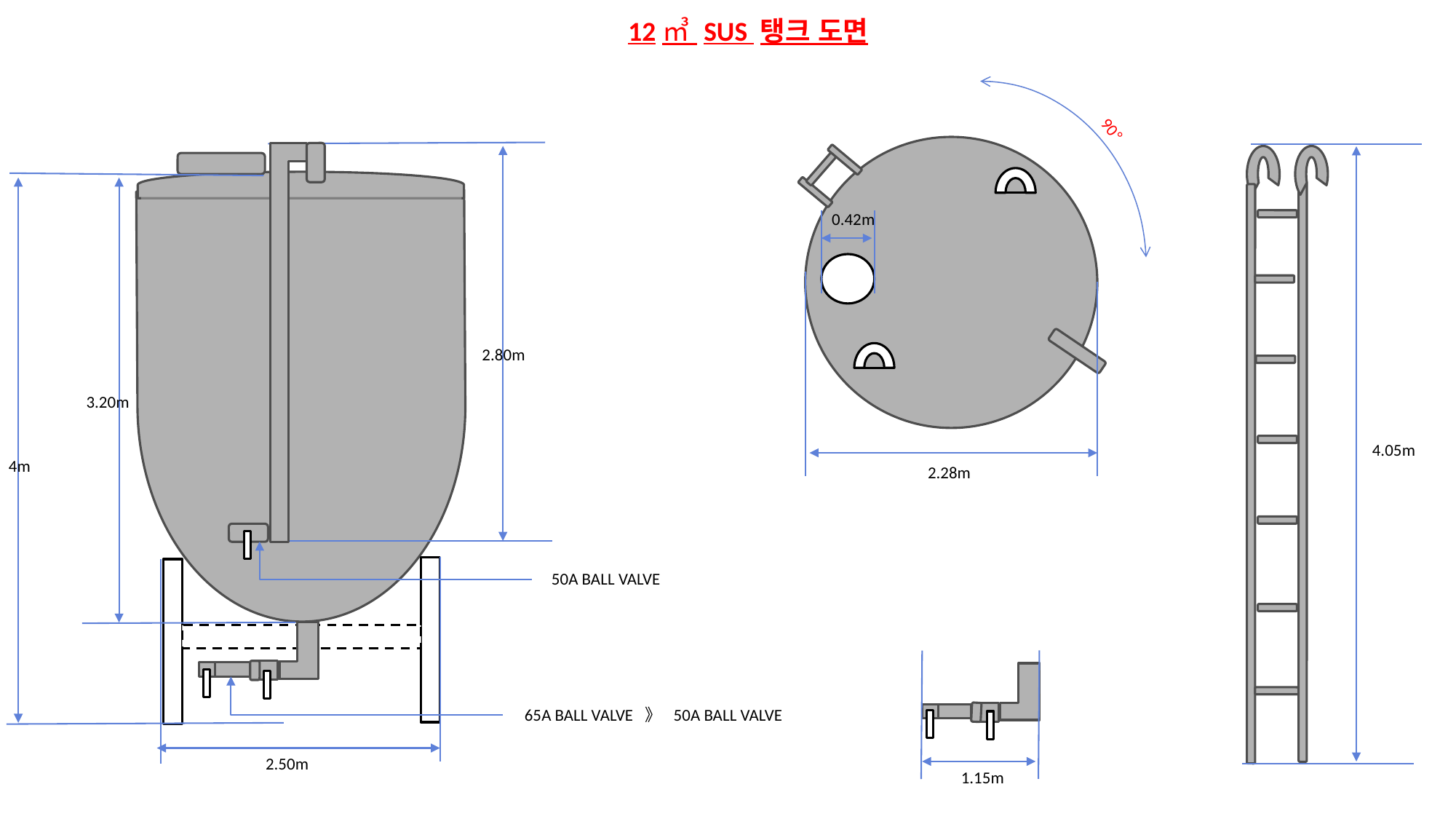

12㎥ SUS 탱크 도면

90°

0.42m

2.80m

3.20m
4.05m

4m
2.28m

  50A BALL VALVE

65A BALL VALVE  》  50A BALL VALVE

2.50m
1.15m